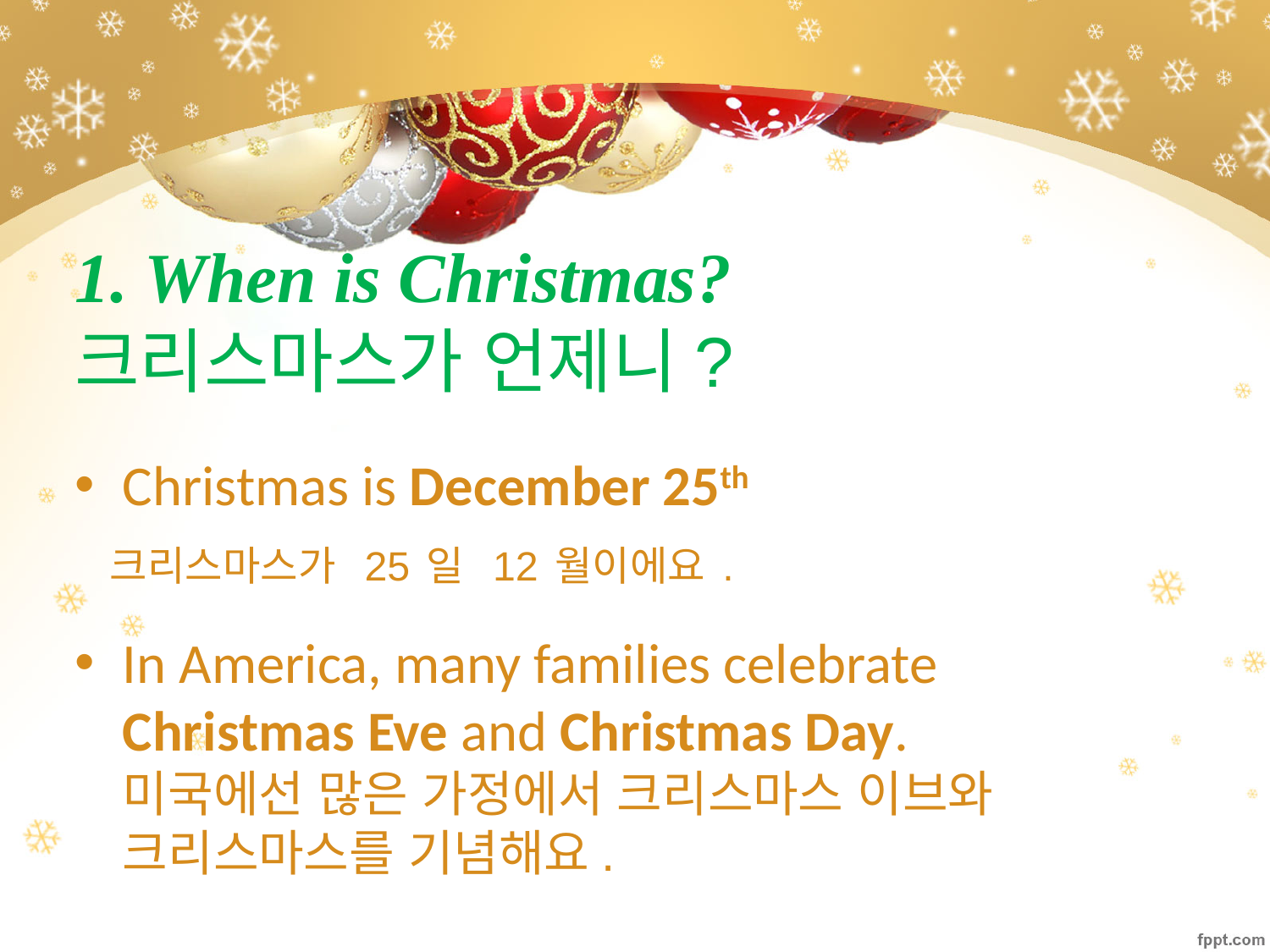

# 1. When is Christmas? 크리스마스가 언제니?
Christmas is December 25th
   크리스마스가 25일 12월이에요.
In America, many families celebrate Christmas Eve and Christmas Day.          미국에선 많은 가정에서 크리스마스 이브와 크리스마스를 기념해요.